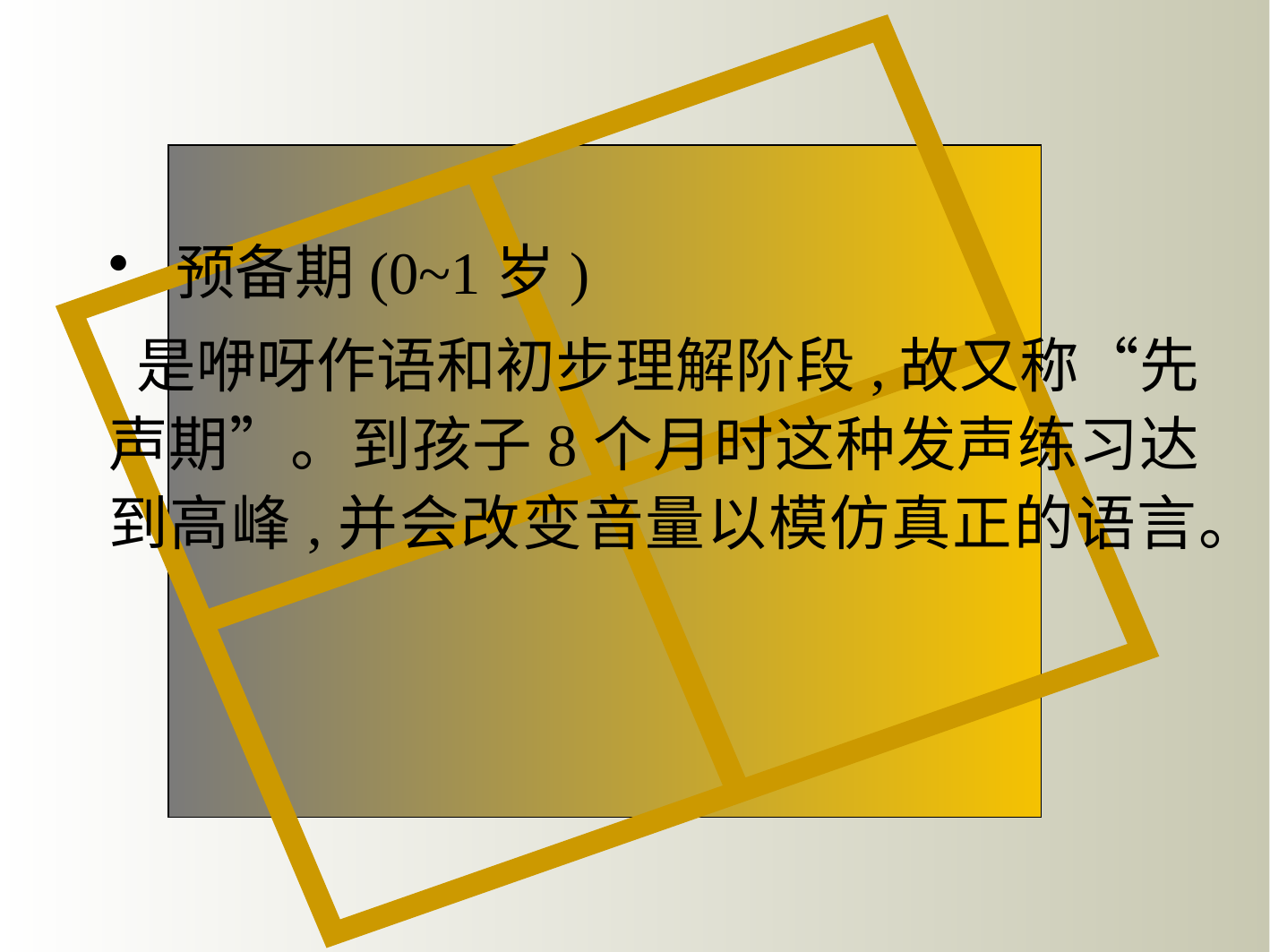

#
 预备期(0~1岁)
 是咿呀作语和初步理解阶段,故又称“先声期”。到孩子8个月时这种发声练习达到高峰,并会改变音量以模仿真正的语言。